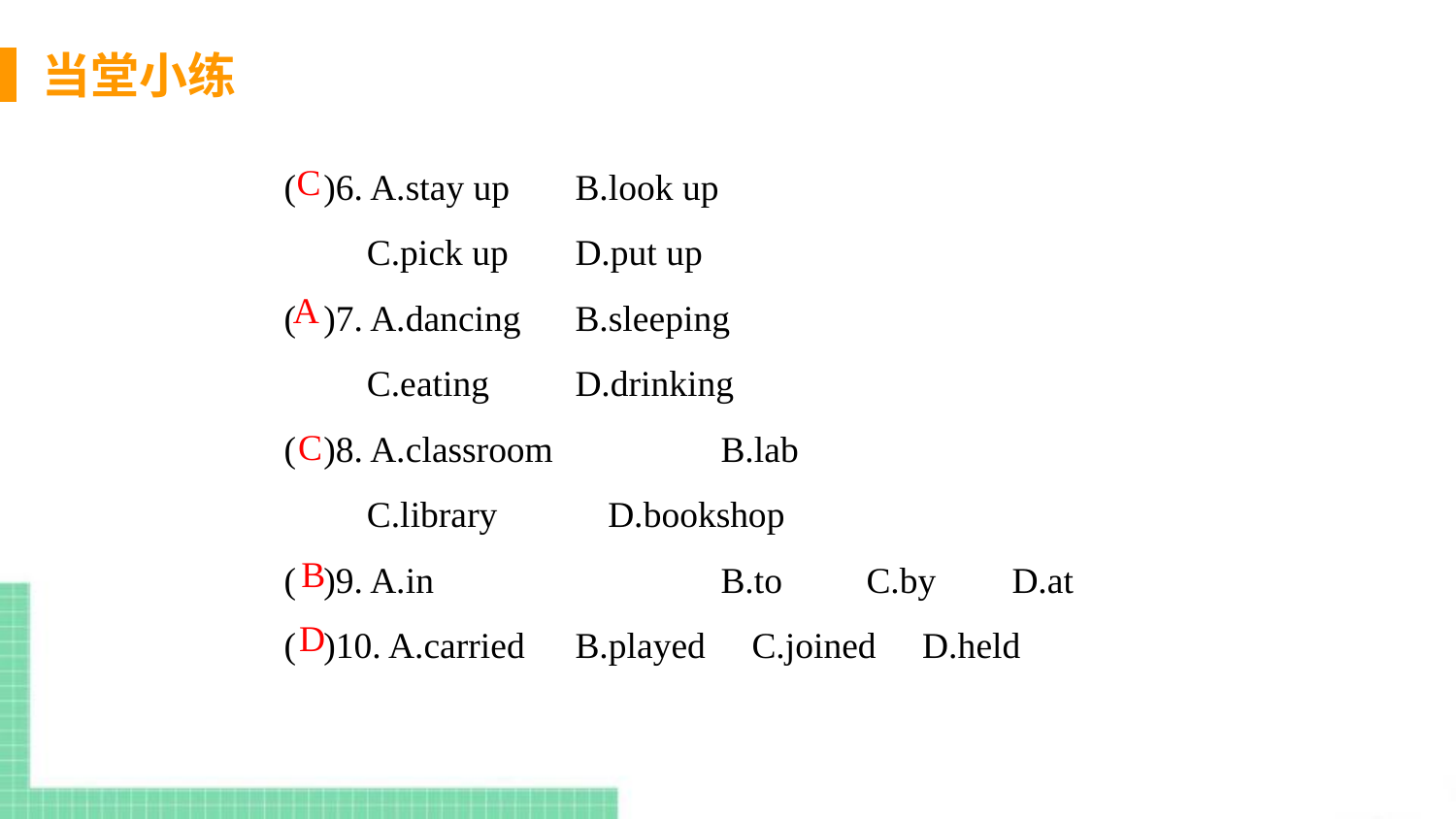

当堂小练

(   )6. A.stay up     	B.look up
         C.pick up     	D.put up
(   )7. A.dancing     	B.sleeping
         C.eating        	D.drinking
(   )8. A.classroom     	B.lab
         C.library            D.bookshop
(   )9. A.in     		B.to     	C.by     	D.at
(   )10. A.carried     	B.played     C.joined     D.held
C
A
C
B
D